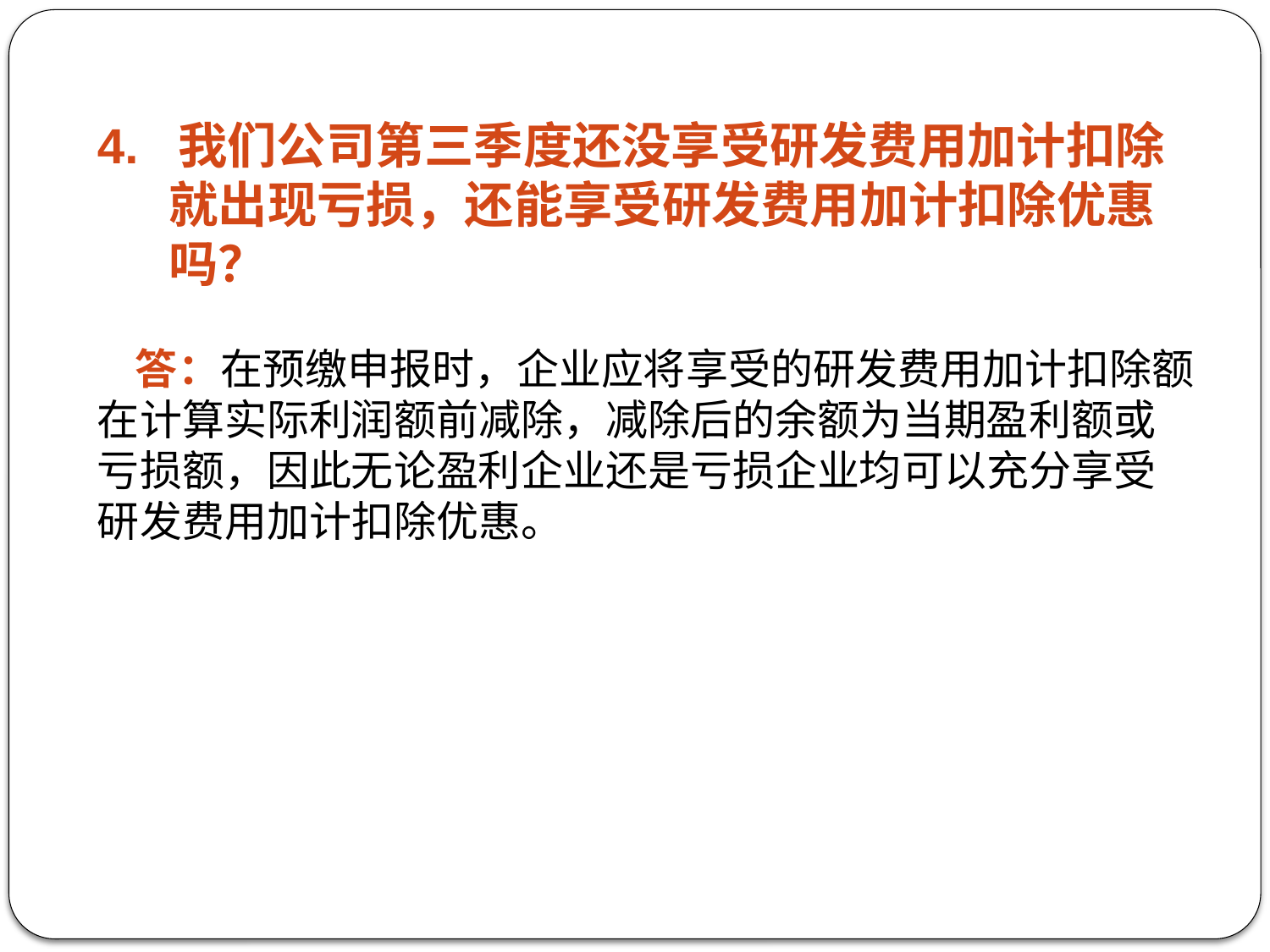

# 4.  我们公司第三季度还没享受研发费用加计扣除就出现亏损，还能享受研发费用加计扣除优惠吗？
答：在预缴申报时，企业应将享受的研发费用加计扣除额在计算实际利润额前减除，减除后的余额为当期盈利额或亏损额，因此无论盈利企业还是亏损企业均可以充分享受研发费用加计扣除优惠。